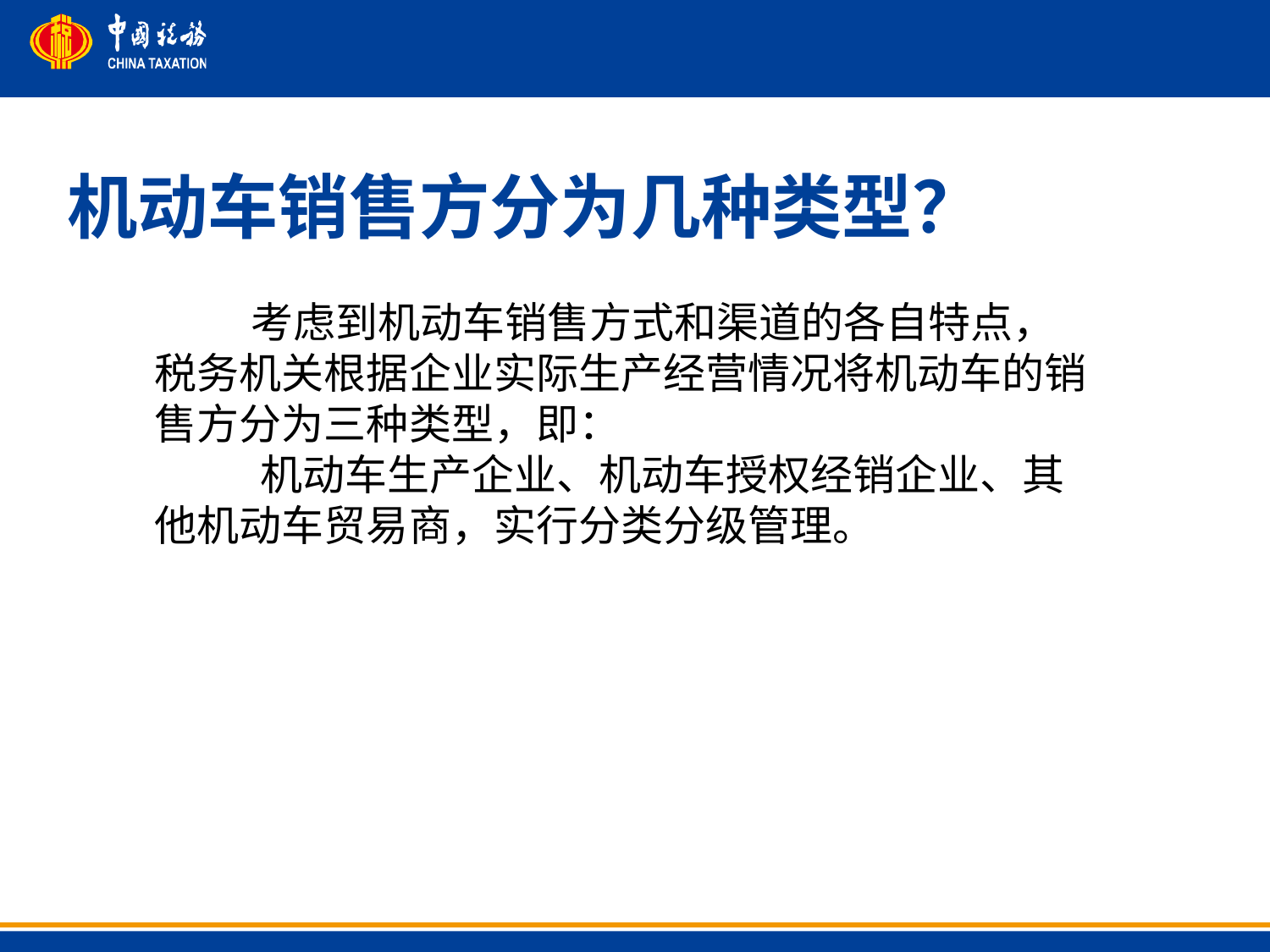

# 机动车销售方分为几种类型？
         考虑到机动车销售方式和渠道的各自特点，税务机关根据企业实际生产经营情况将机动车的销售方分为三种类型，即：
          机动车生产企业、机动车授权经销企业、其他机动车贸易商，实行分类分级管理。